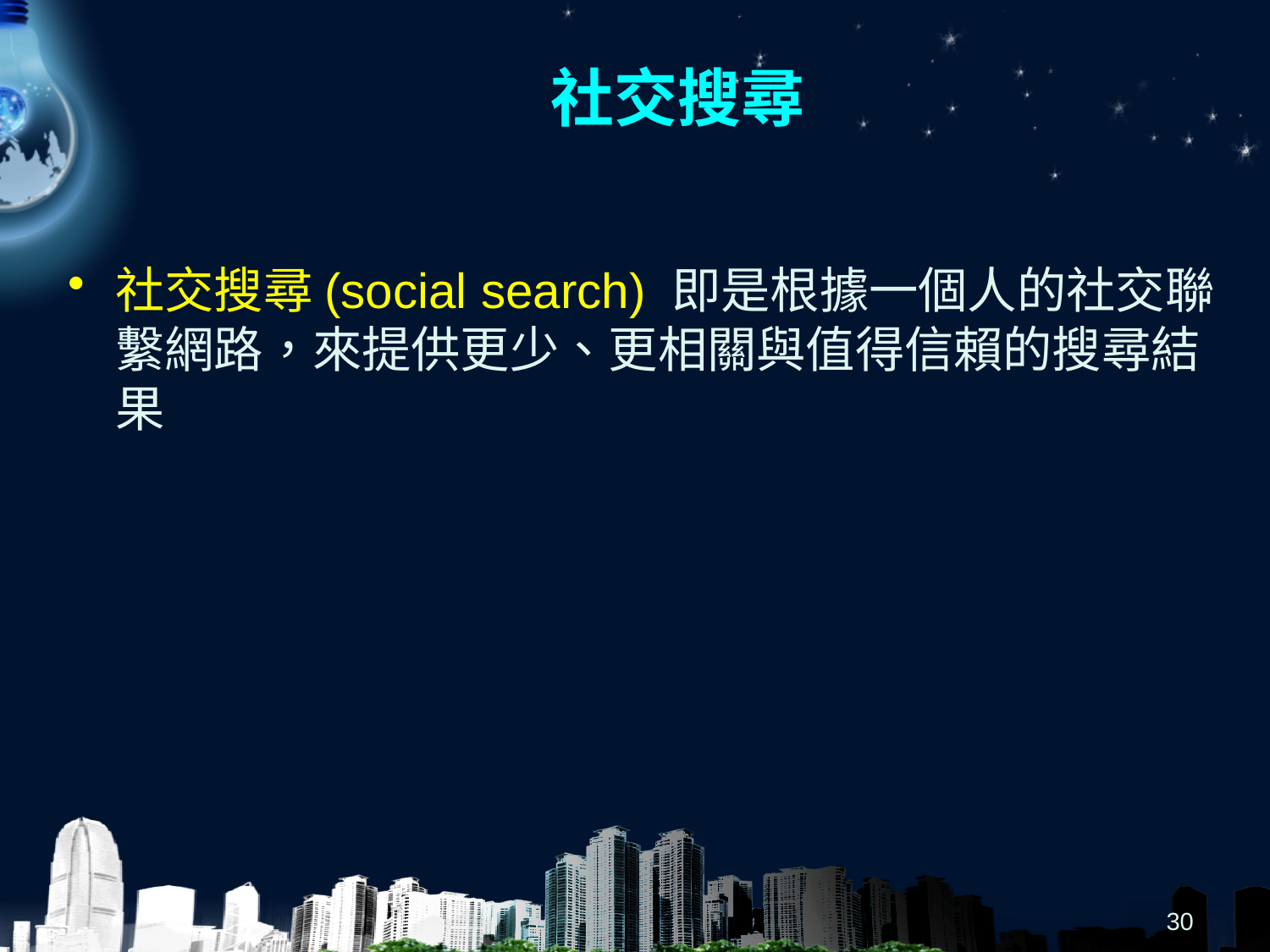

# 社交搜尋

社交搜尋(social search) 即是根據一個人的社交聯繫網路，來提供更少、更相關與值得信賴的搜尋結果
30